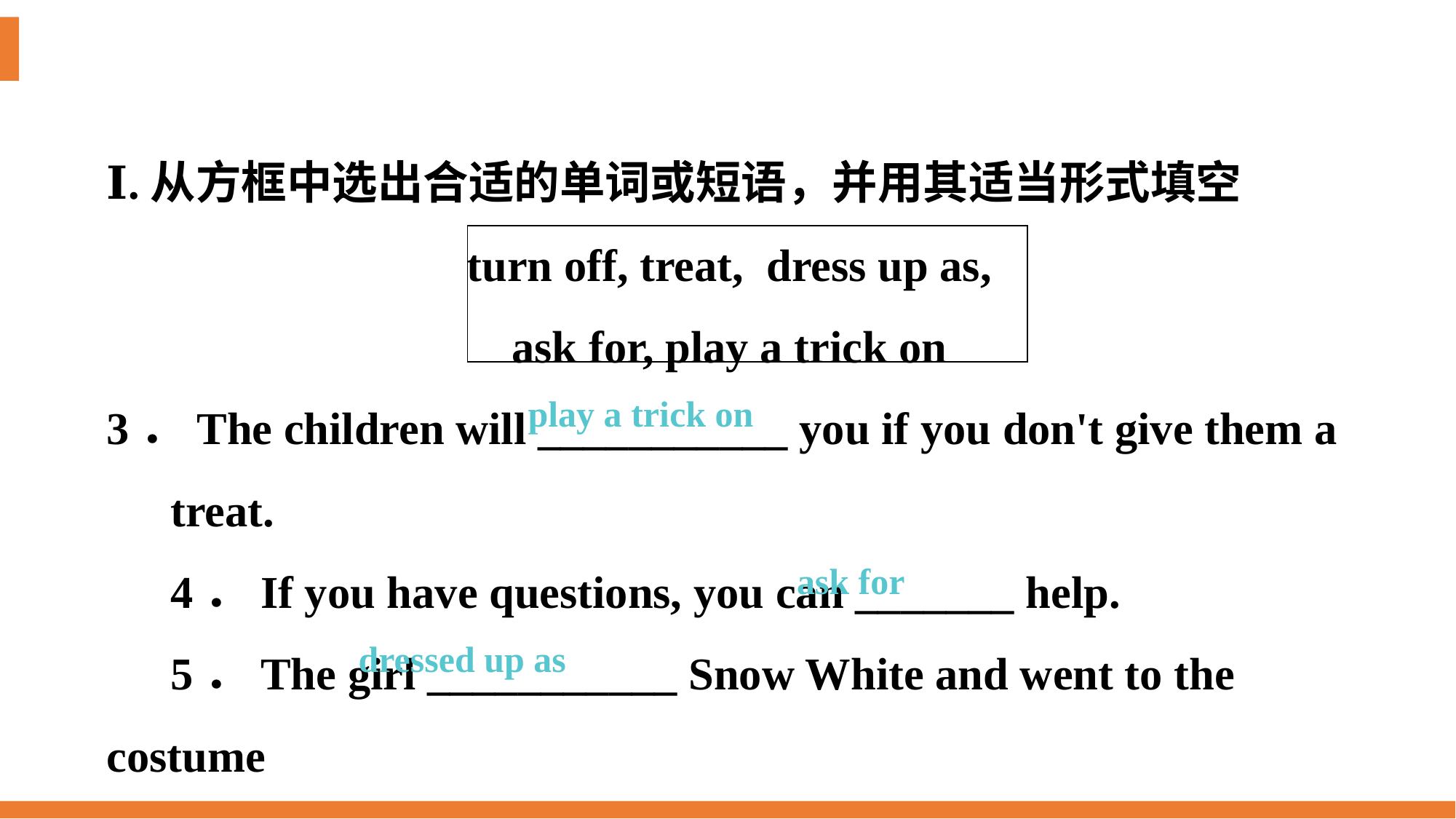

Ⅰ.从方框中选出合适的单词或短语，并用其适当形式填空
turn off, treat,  dress up as,
ask for, play a trick on
3．The children will ___________ you if you don't give them a
treat.
4．If you have questions, you can _______ help.
5．The girl ___________ Snow White and went to the costume
party.

play a trick on
ask for
dressed up as